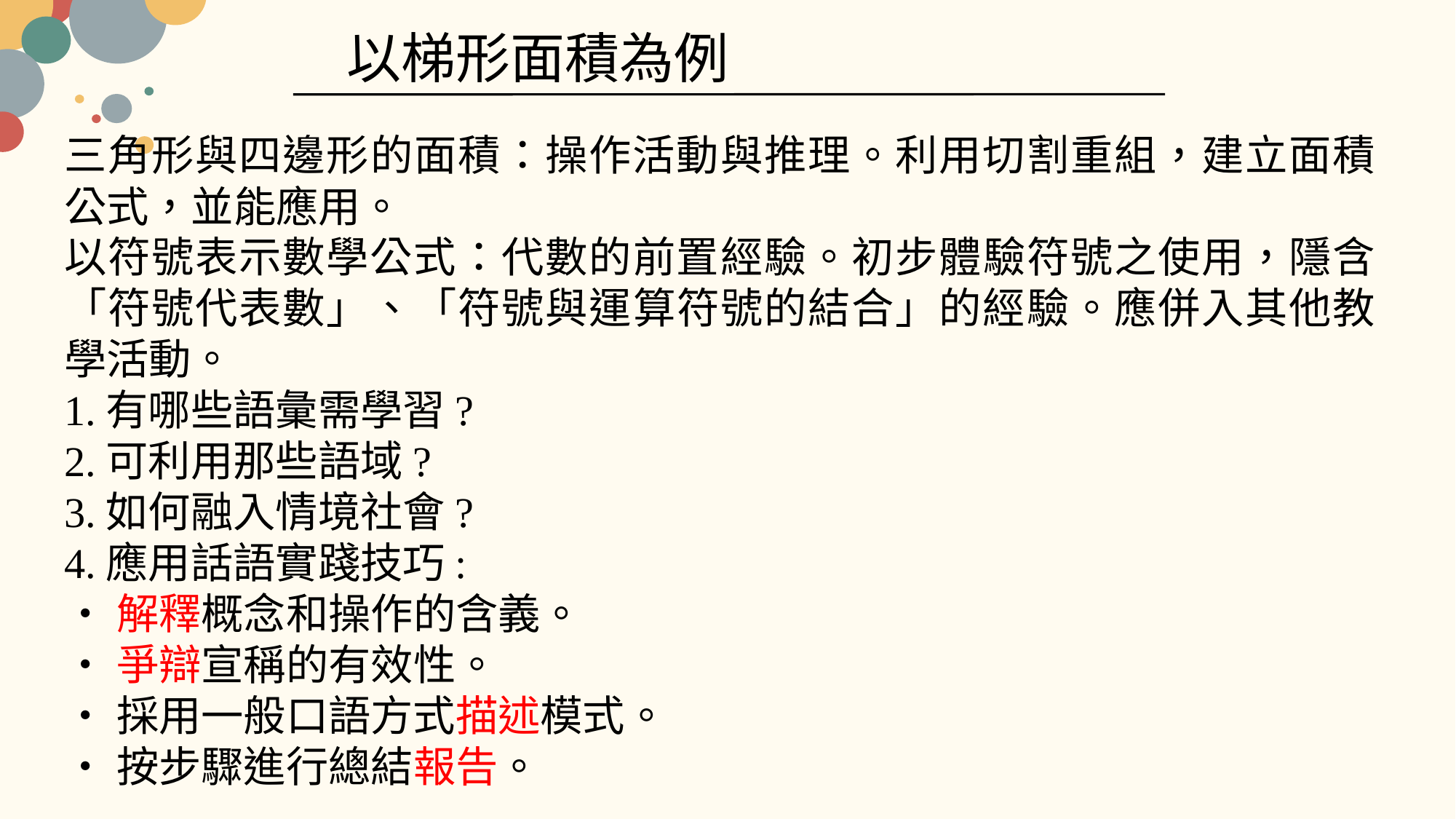

以梯形面積為例
三角形與四邊形的面積：操作活動與推理。利用切割重組，建立面積公式，並能應用。
以符號表示數學公式：代數的前置經驗。初步體驗符號之使用，隱含「符號代表數」、「符號與運算符號的結合」的經驗。應併入其他教學活動。
1.有哪些語彙需學習?
2.可利用那些語域?
3.如何融入情境社會?
4.應用話語實踐技巧:
•解釋概念和操作的含義。
•爭辯宣稱的有效性。
•採用一般口語方式描述模式。
•按步驟進行總結報告。